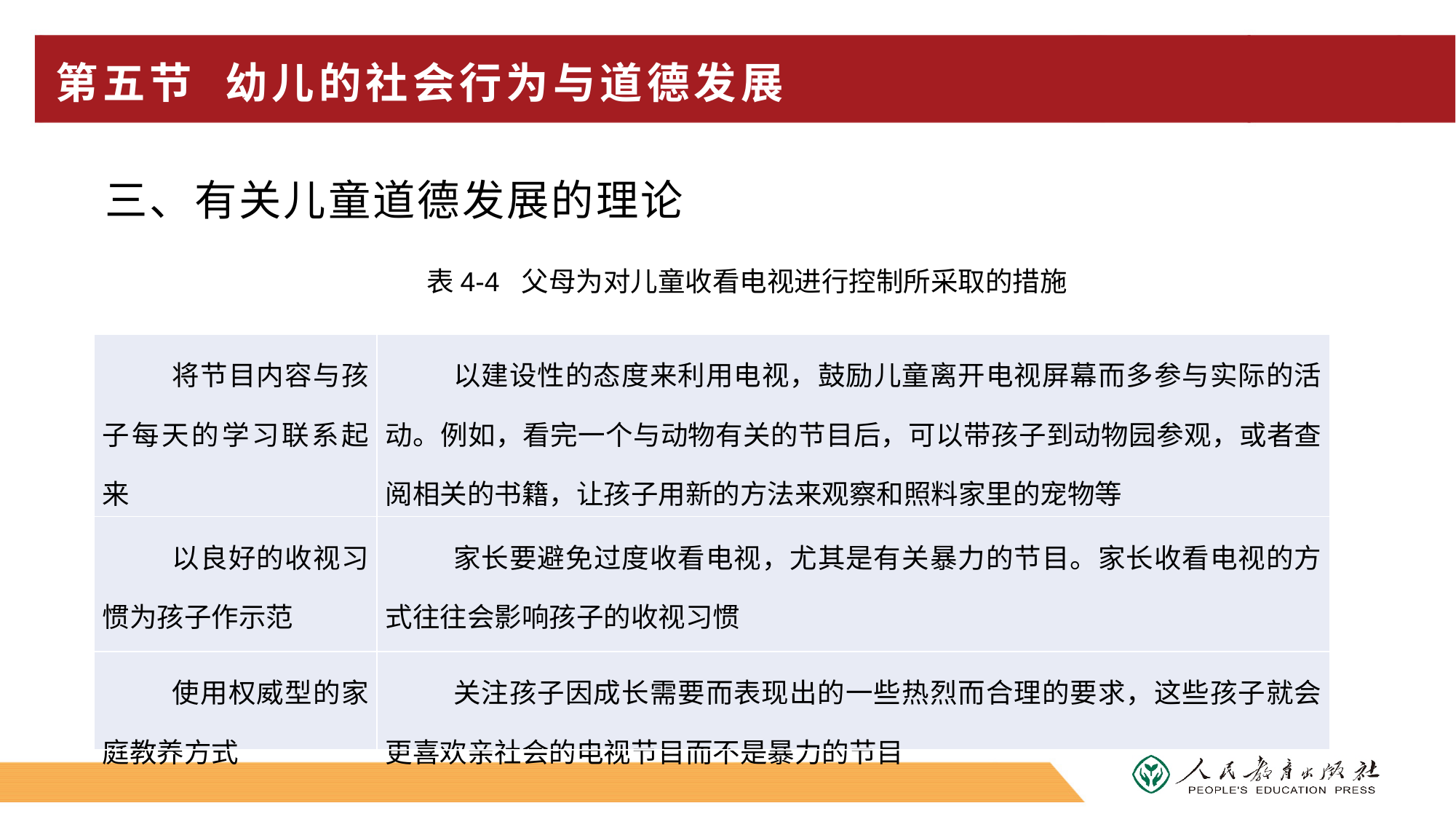

# 第五节  幼儿的社会行为与道德发展
三、有关儿童道德发展的理论
表4-4  父母为对儿童收看电视进行控制所采取的措施

| 将节目内容与孩子每天的学习联系起来 | 以建设性的态度来利用电视，鼓励儿童离开电视屏幕而多参与实际的活动。例如，看完一个与动物有关的节目后，可以带孩子到动物园参观，或者查阅相关的书籍，让孩子用新的方法来观察和照料家里的宠物等 |
| --- | --- |
| 以良好的收视习惯为孩子作示范 | 家长要避免过度收看电视，尤其是有关暴力的节目。家长收看电视的方式往往会影响孩子的收视习惯 |
| 使用权威型的家庭教养方式 | 关注孩子因成长需要而表现出的一些热烈而合理的要求，这些孩子就会更喜欢亲社会的电视节目而不是暴力的节目 |